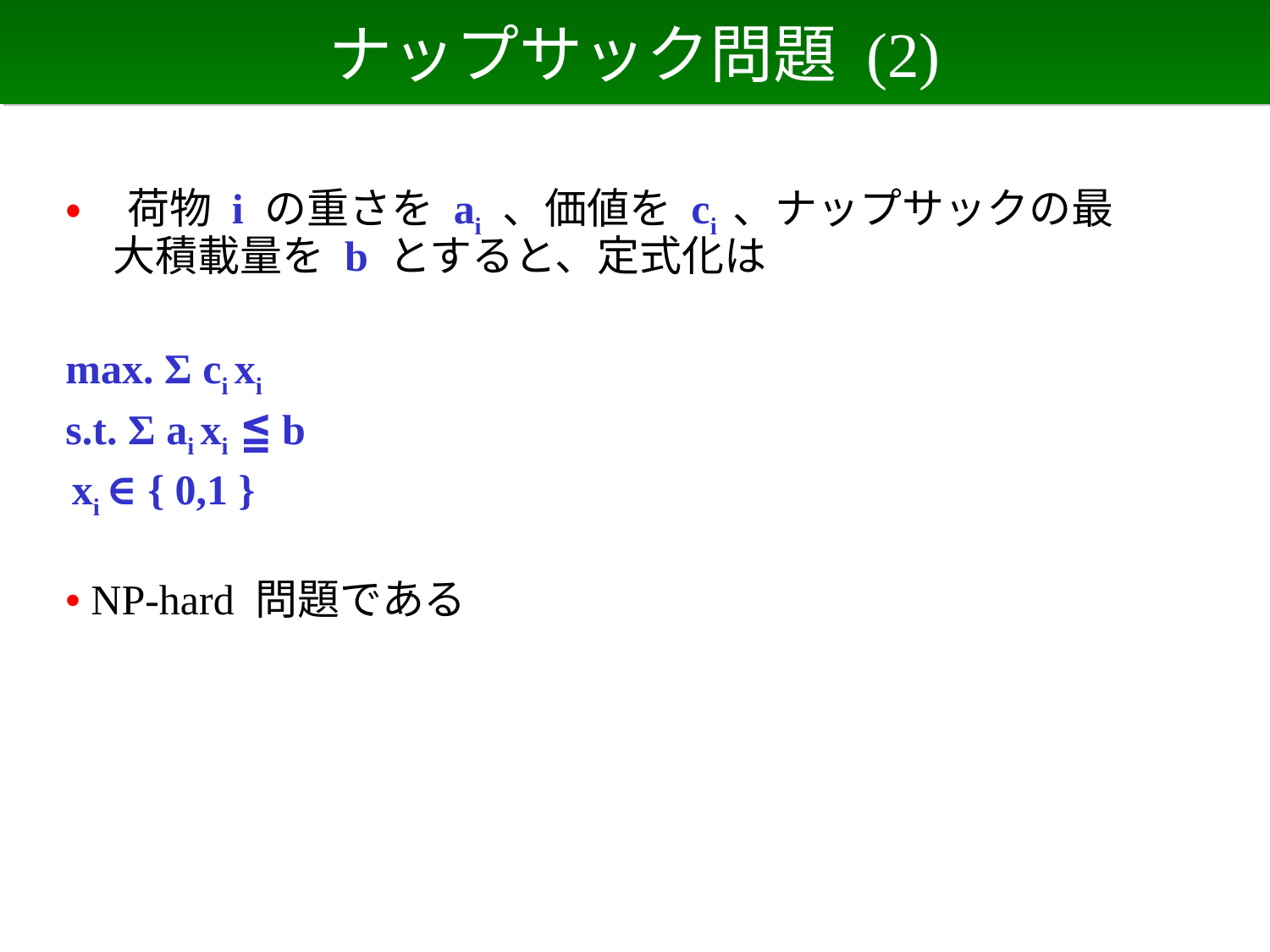

# ナップサック問題 (2)
• 荷物 i の重さを ai 、価値を ci 、ナップサックの最大積載量を b とすると、定式化は

max. Σ ci xi
s.t. Σ ai xi  ≦ b
 xi ∈ { 0,1 }

• NP-hard 問題である